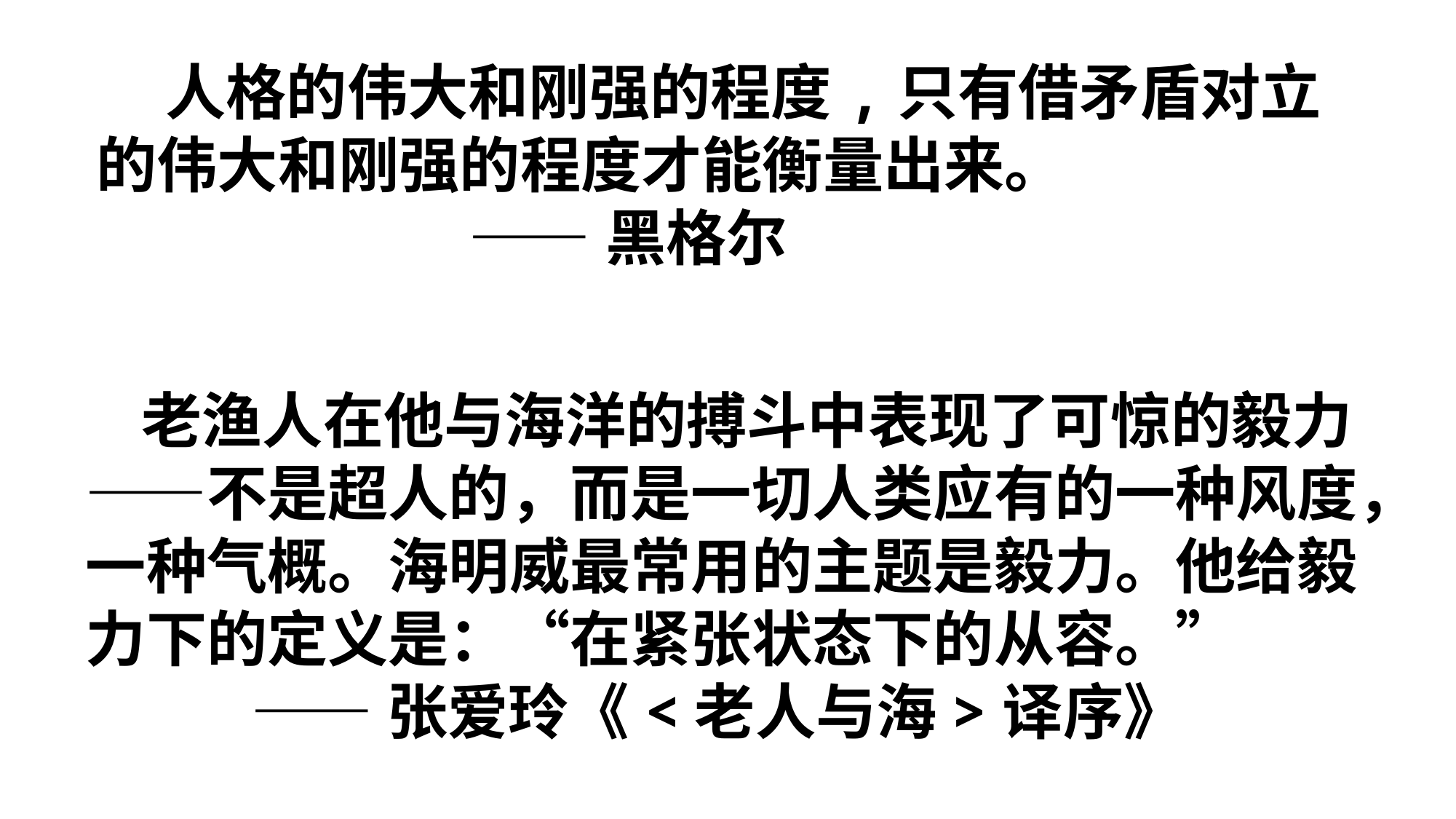

人格的伟大和刚强的程度,只有借矛盾对立的伟大和刚强的程度才能衡量出来。
                           ——黑格尔
   老渔人在他与海洋的搏斗中表现了可惊的毅力——不是超人的，而是一切人类应有的一种风度，一种气概。海明威最常用的主题是毅力。他给毅力下的定义是：“在紧张状态下的从容。”
            ——张爱玲《<老人与海>译序》